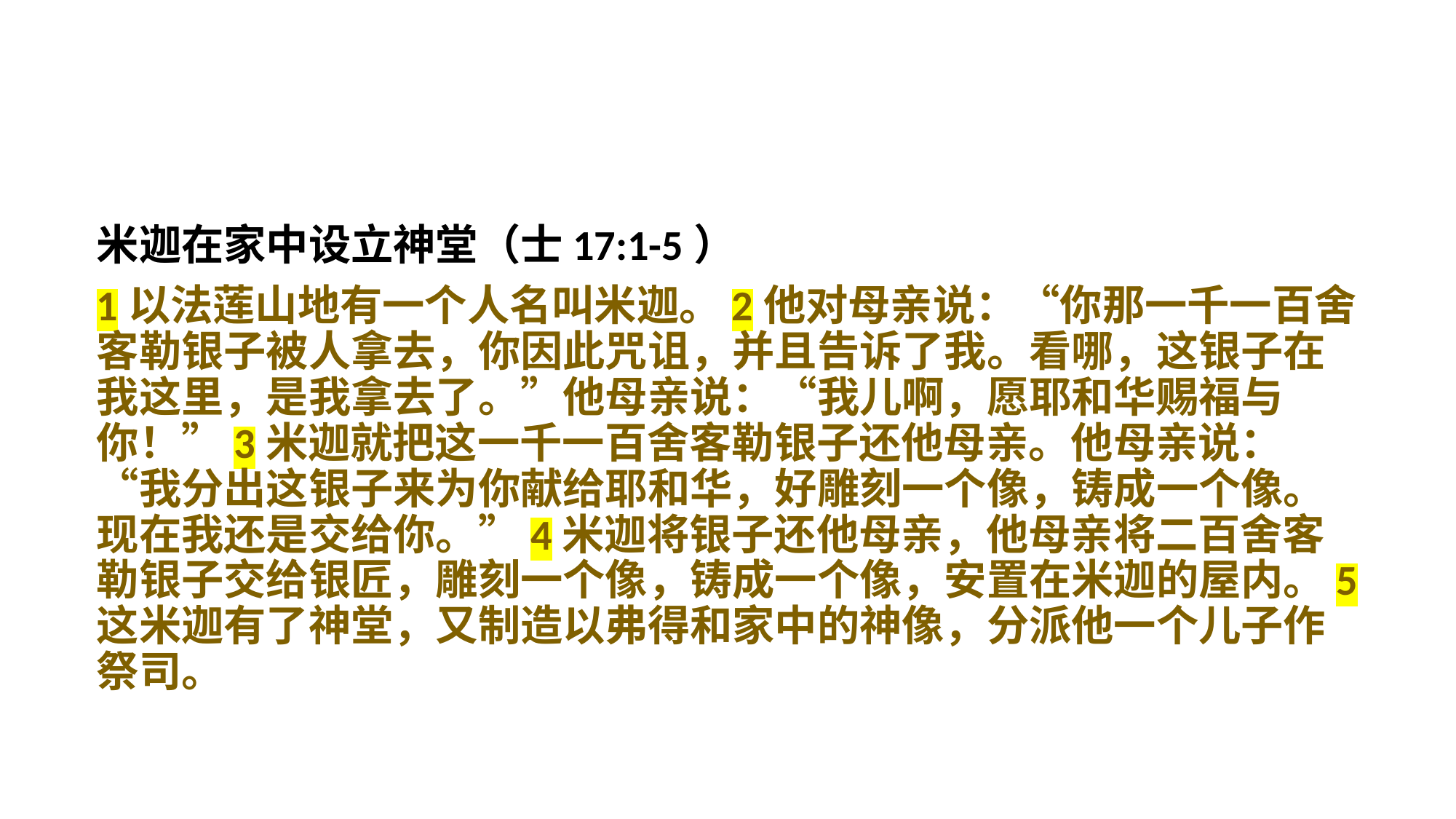

米迦在家中设立神堂（士17:1-5）
1以法莲山地有一个人名叫米迦。2他对母亲说：“你那一千一百舍客勒银子被人拿去，你因此咒诅，并且告诉了我。看哪，这银子在我这里，是我拿去了。”他母亲说：“我儿啊，愿耶和华赐福与你！”3米迦就把这一千一百舍客勒银子还他母亲。他母亲说：“我分出这银子来为你献给耶和华，好雕刻一个像，铸成一个像。现在我还是交给你。”4米迦将银子还他母亲，他母亲将二百舍客勒银子交给银匠，雕刻一个像，铸成一个像，安置在米迦的屋内。5这米迦有了神堂，又制造以弗得和家中的神像，分派他一个儿子作祭司。